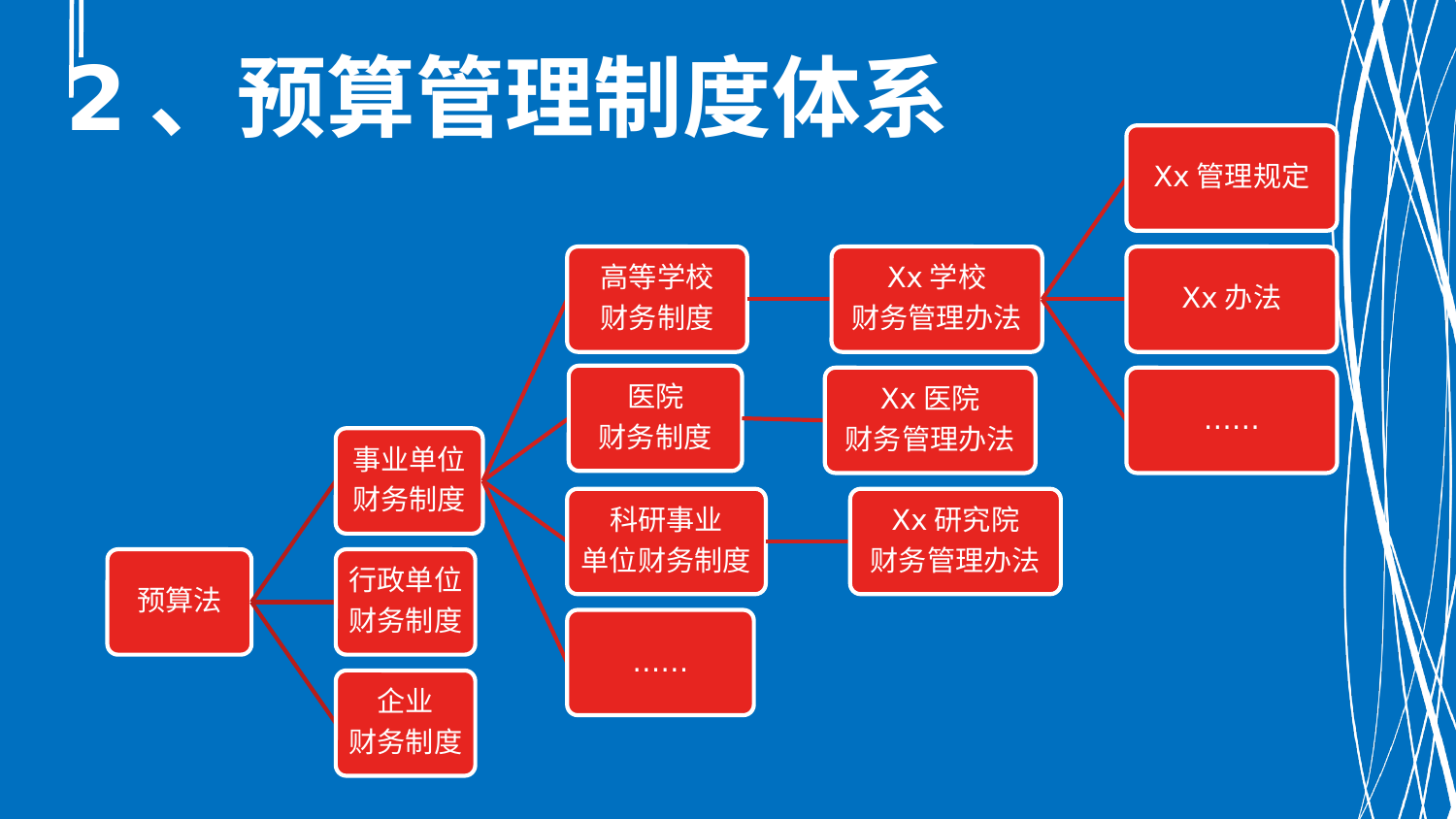

# 2、预算管理制度体系

预算法

事业单位
财务制度

高等学校
财务制度

Xx学校
财务管理办法

Xx管理规定

Xx办法

……

医院
财务制度

Xx医院
财务管理办法

科研事业
单位财务制度

Xx研究院
财务管理办法

……

行政单位
财务制度

企业
财务制度